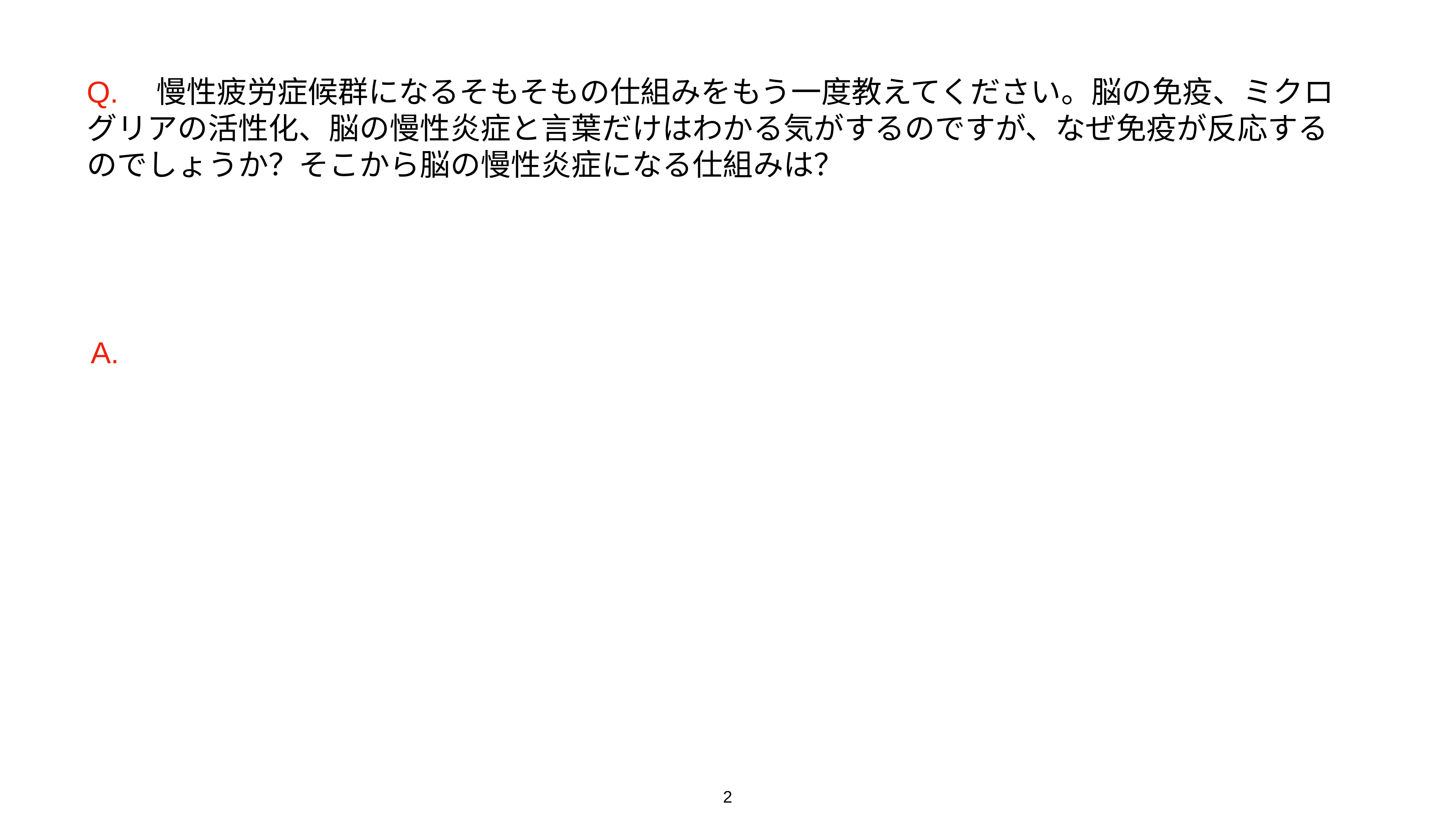

Q.　慢性疲労症候群になるそもそもの仕組みをもう一度教えてください。脳の免疫、ミクログリアの活性化、脳の慢性炎症と言葉だけはわかる気がするのですが、なぜ免疫が反応するのでしょうか？そこから脳の慢性炎症になる仕組みは？

 A.
2